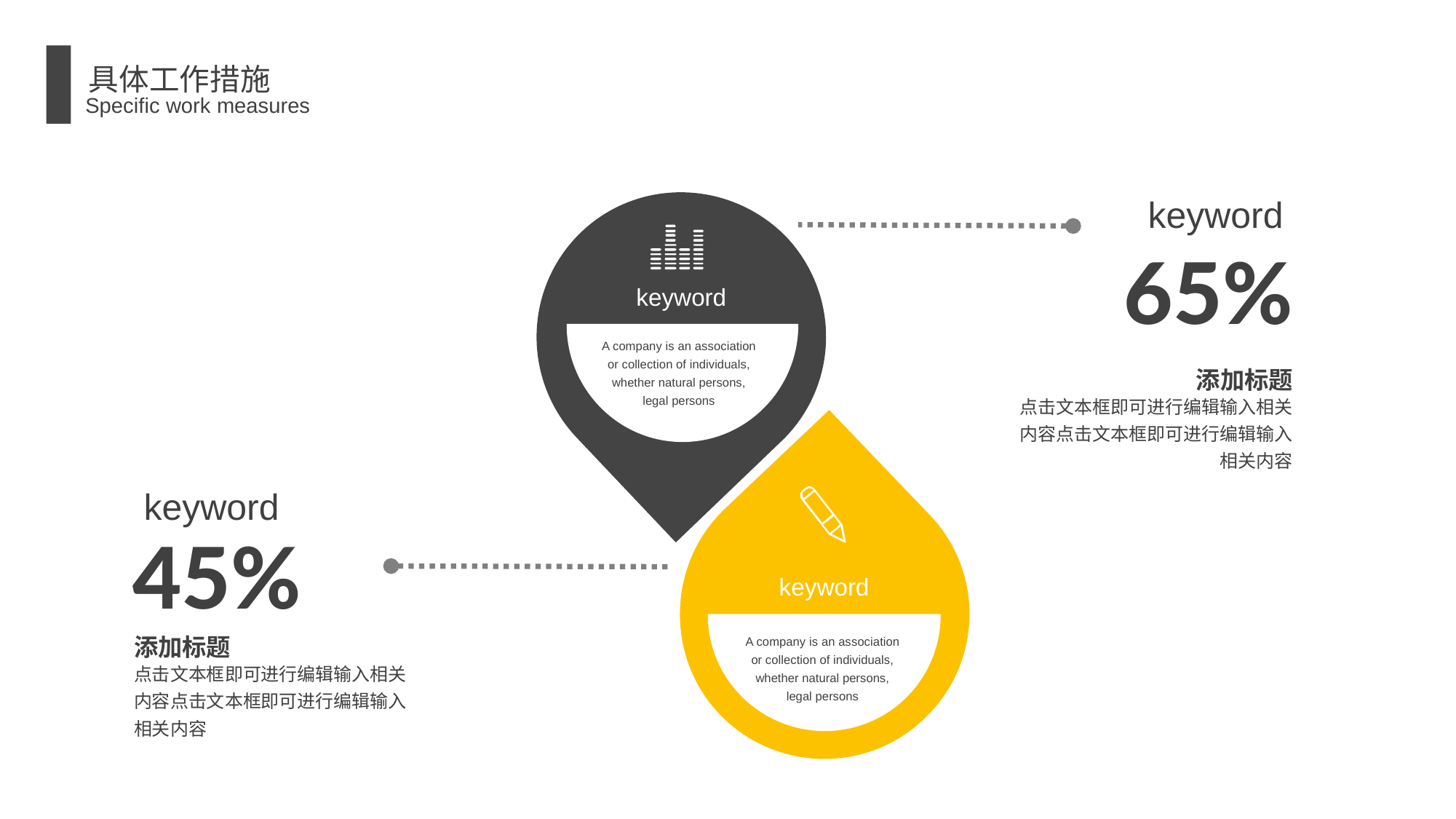

具体工作措施

Specific work measures

keyword

65%
keyword

A company is an association or collection of individuals, whether natural persons, legal persons
添加标题
点击文本框即可进行编辑输入相关内容点击文本框即可进行编辑输入相关内容

keyword

45%
keyword

添加标题
A company is an association or collection of individuals, whether natural persons, legal persons
点击文本框即可进行编辑输入相关内容点击文本框即可进行编辑输入相关内容